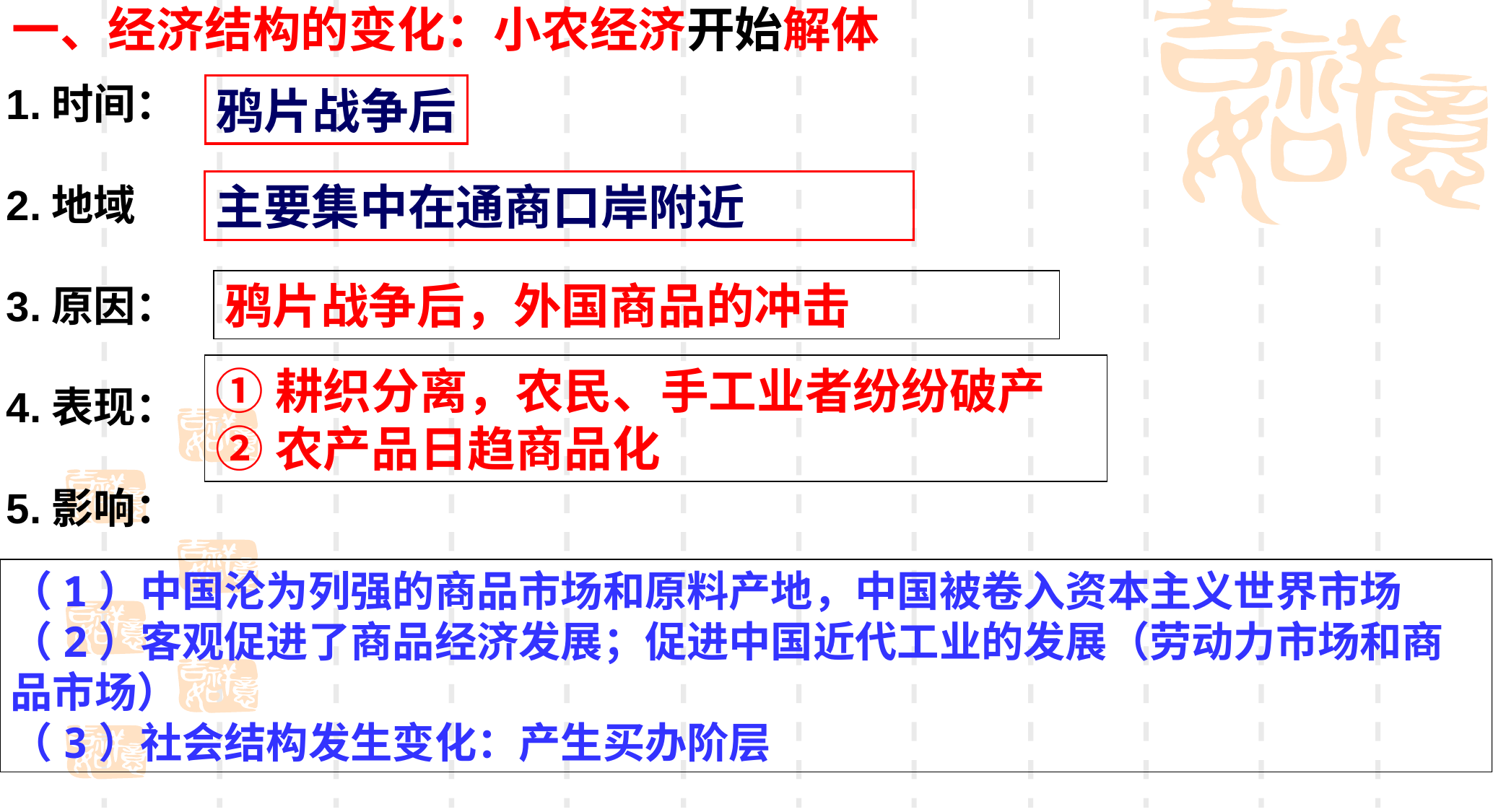

一、经济结构的变化：小农经济开始解体
1.时间：

2.地域

3.原因：

4.表现：

5.影响：
鸦片战争后
主要集中在通商口岸附近
鸦片战争后，外国商品的冲击
①耕织分离，农民、手工业者纷纷破产
②农产品日趋商品化
（1）中国沦为列强的商品市场和原料产地，中国被卷入资本主义世界市场
（2）客观促进了商品经济发展；促进中国近代工业的发展（劳动力市场和商品市场）
（3）社会结构发生变化：产生买办阶层